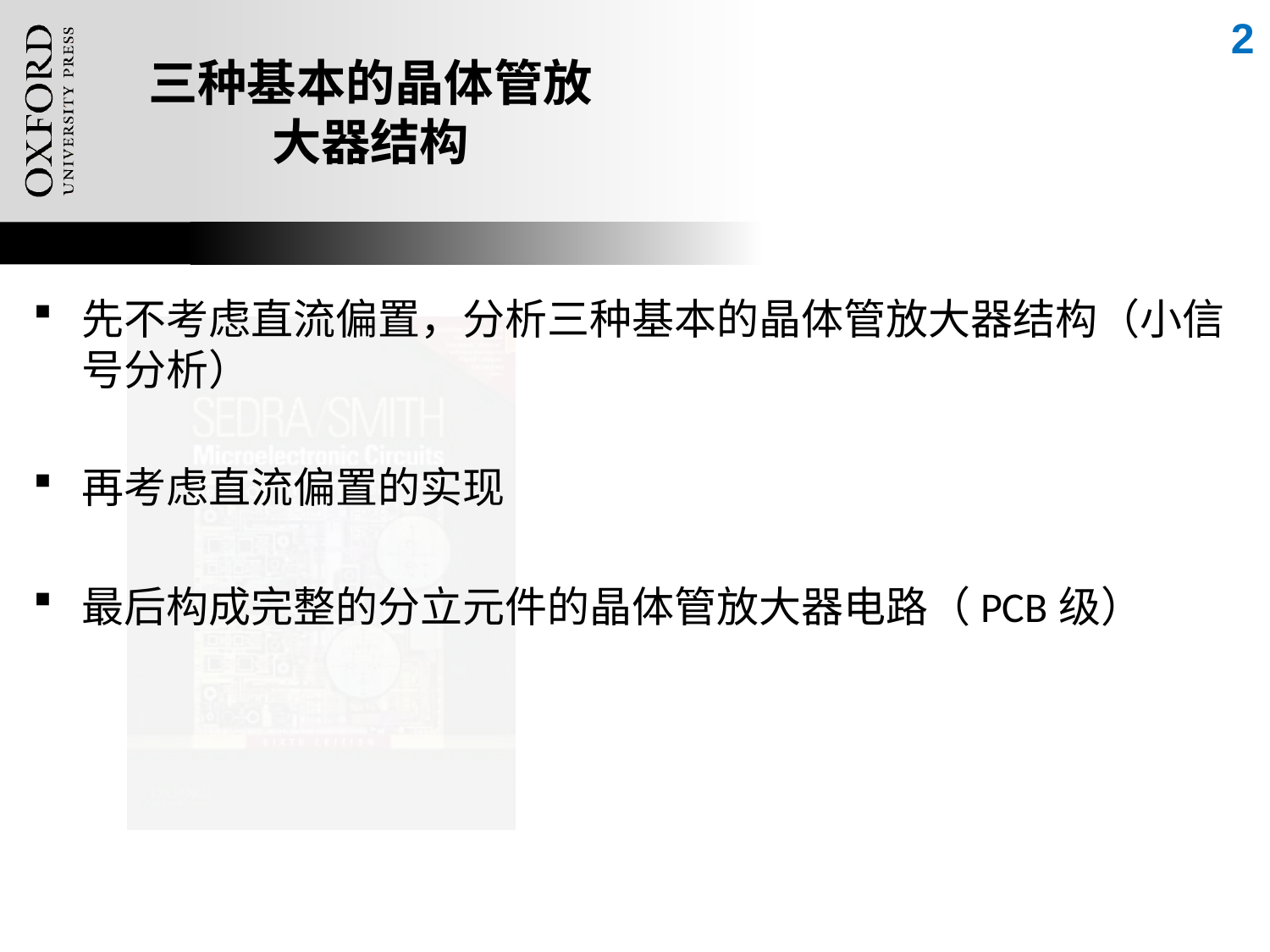

2
# 三种基本的晶体管放大器结构
先不考虑直流偏置，分析三种基本的晶体管放大器结构（小信号分析）

再考虑直流偏置的实现

最后构成完整的分立元件的晶体管放大器电路（PCB级）